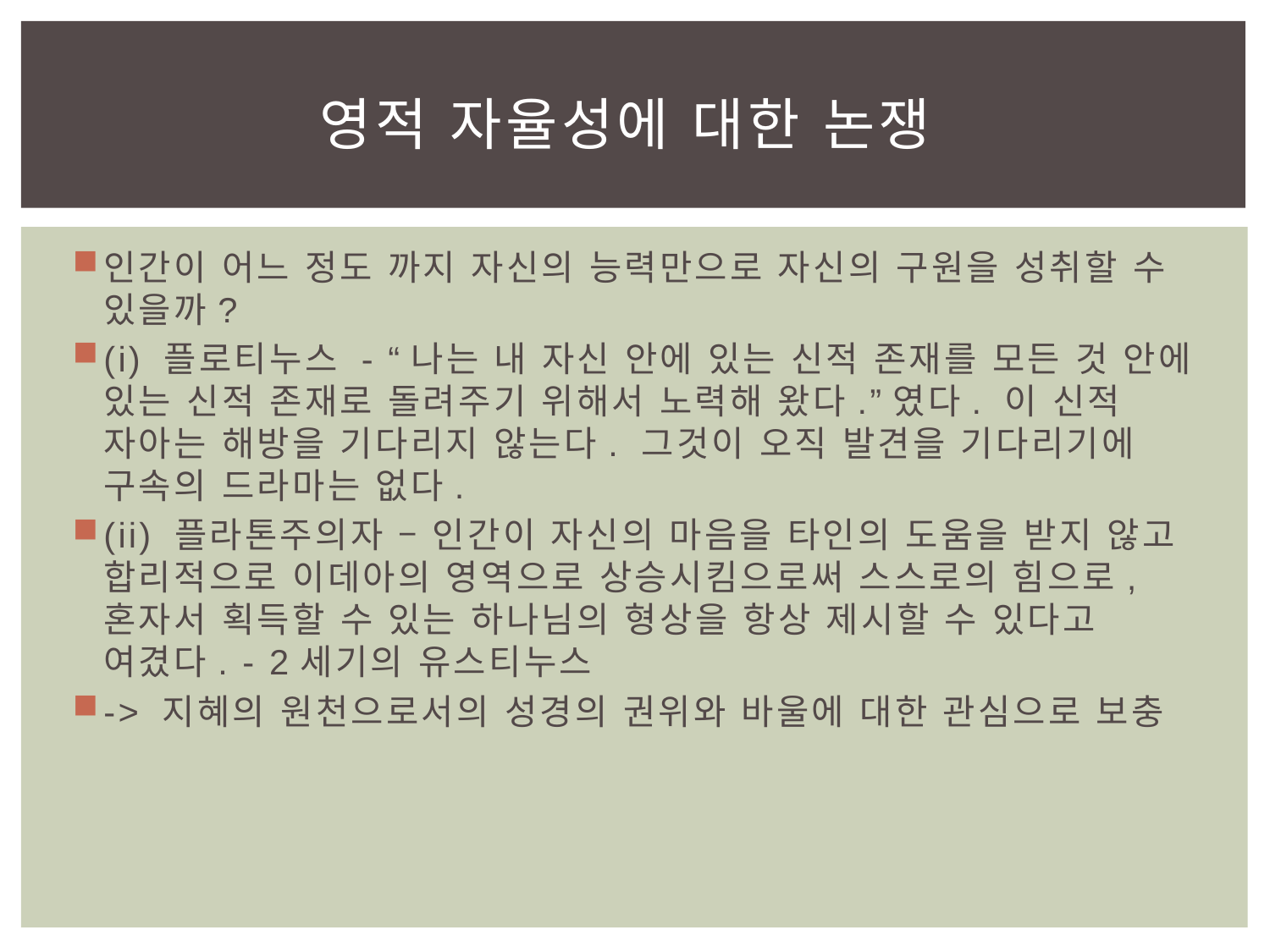

# 영적 자율성에 대한 논쟁
인간이 어느 정도 까지 자신의 능력만으로 자신의 구원을 성취할 수 있을까?
(i) 플로티누스 - “나는 내 자신 안에 있는 신적 존재를 모든 것 안에 있는 신적 존재로 돌려주기 위해서 노력해 왔다.”였다. 이 신적 자아는 해방을 기다리지 않는다. 그것이 오직 발견을 기다리기에 구속의 드라마는 없다.
(ii) 플라톤주의자 – 인간이 자신의 마음을 타인의 도움을 받지 않고 합리적으로 이데아의 영역으로 상승시킴으로써 스스로의 힘으로, 혼자서 획득할 수 있는 하나님의 형상을 항상 제시할 수 있다고 여겼다. - 2세기의 유스티누스
-> 지혜의 원천으로서의 성경의 권위와 바울에 대한 관심으로 보충